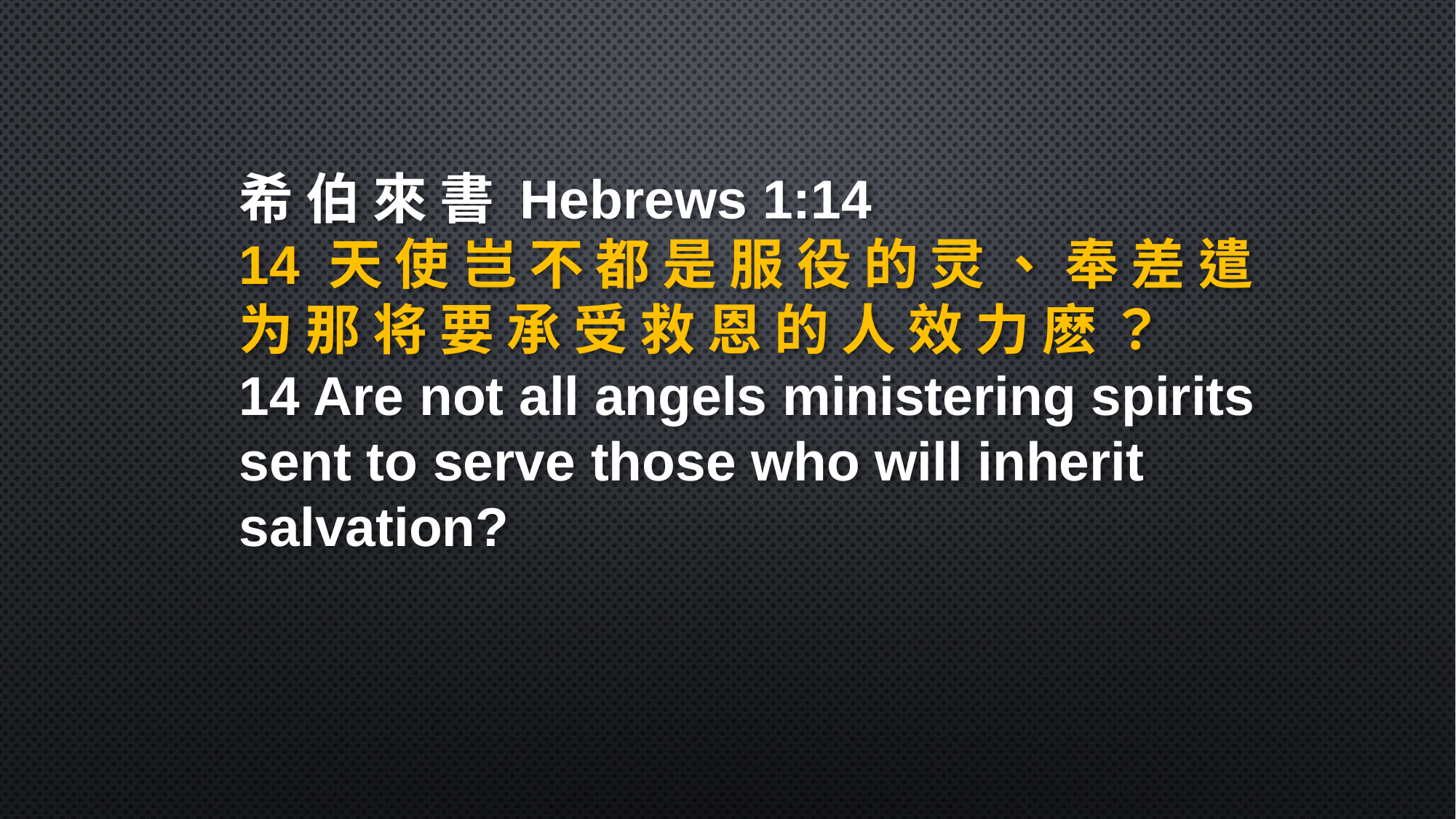

希 伯 來 書 Hebrews 1:14
14 天 使 岂 不 都 是 服 役 的 灵 、 奉 差 遣 为 那 将 要 承 受 救 恩 的 人 效 力 麽 ？
14 Are not all angels ministering spirits sent to serve those who will inherit salvation?